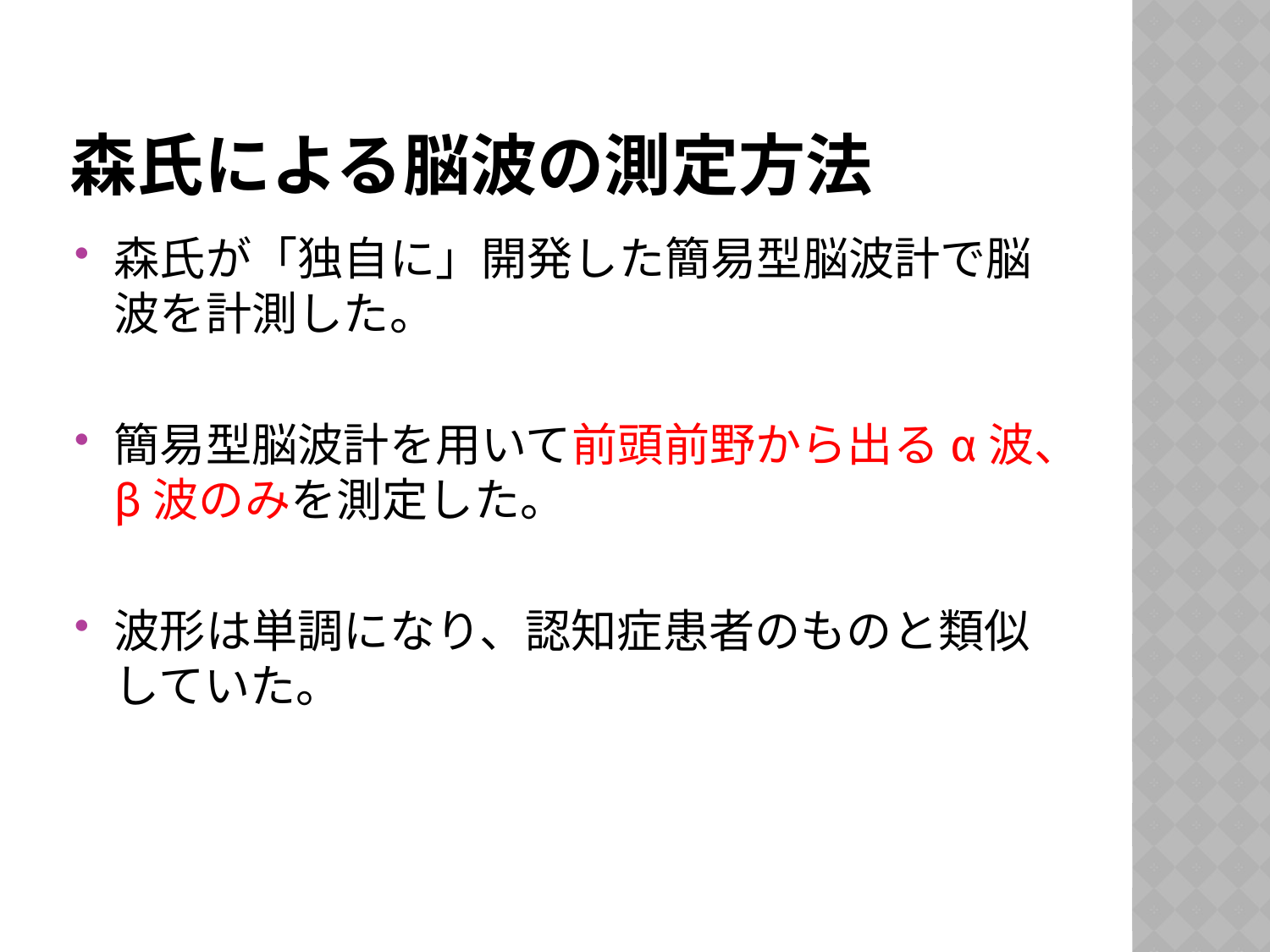

# 森氏による脳波の測定方法
森氏が「独自に」開発した簡易型脳波計で脳波を計測した。

簡易型脳波計を用いて前頭前野から出るα波、β波のみを測定した。

波形は単調になり、認知症患者のものと類似していた。